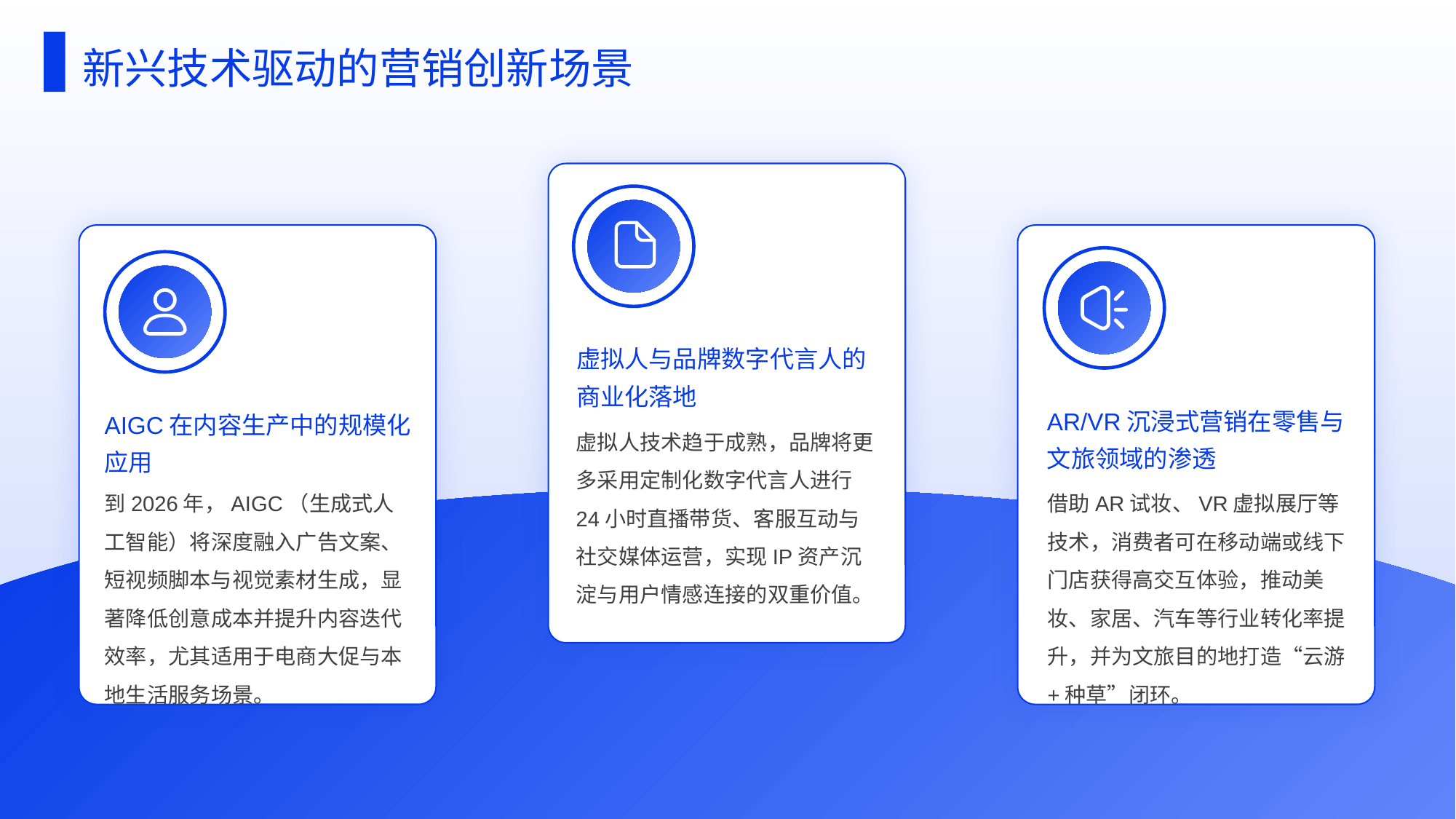

新兴技术驱动的营销创新场景

虚拟人与品牌数字代言人的商业化落地
AR/VR沉浸式营销在零售与文旅领域的渗透
AIGC在内容生产中的规模化应用
虚拟人技术趋于成熟，品牌将更多采用定制化数字代言人进行24小时直播带货、客服互动与社交媒体运营，实现IP资产沉淀与用户情感连接的双重价值。
到2026年，AIGC（生成式人工智能）将深度融入广告文案、短视频脚本与视觉素材生成，显著降低创意成本并提升内容迭代效率，尤其适用于电商大促与本地生活服务场景。
借助AR试妆、VR虚拟展厅等技术，消费者可在移动端或线下门店获得高交互体验，推动美妆、家居、汽车等行业转化率提升，并为文旅目的地打造“云游+种草”闭环。